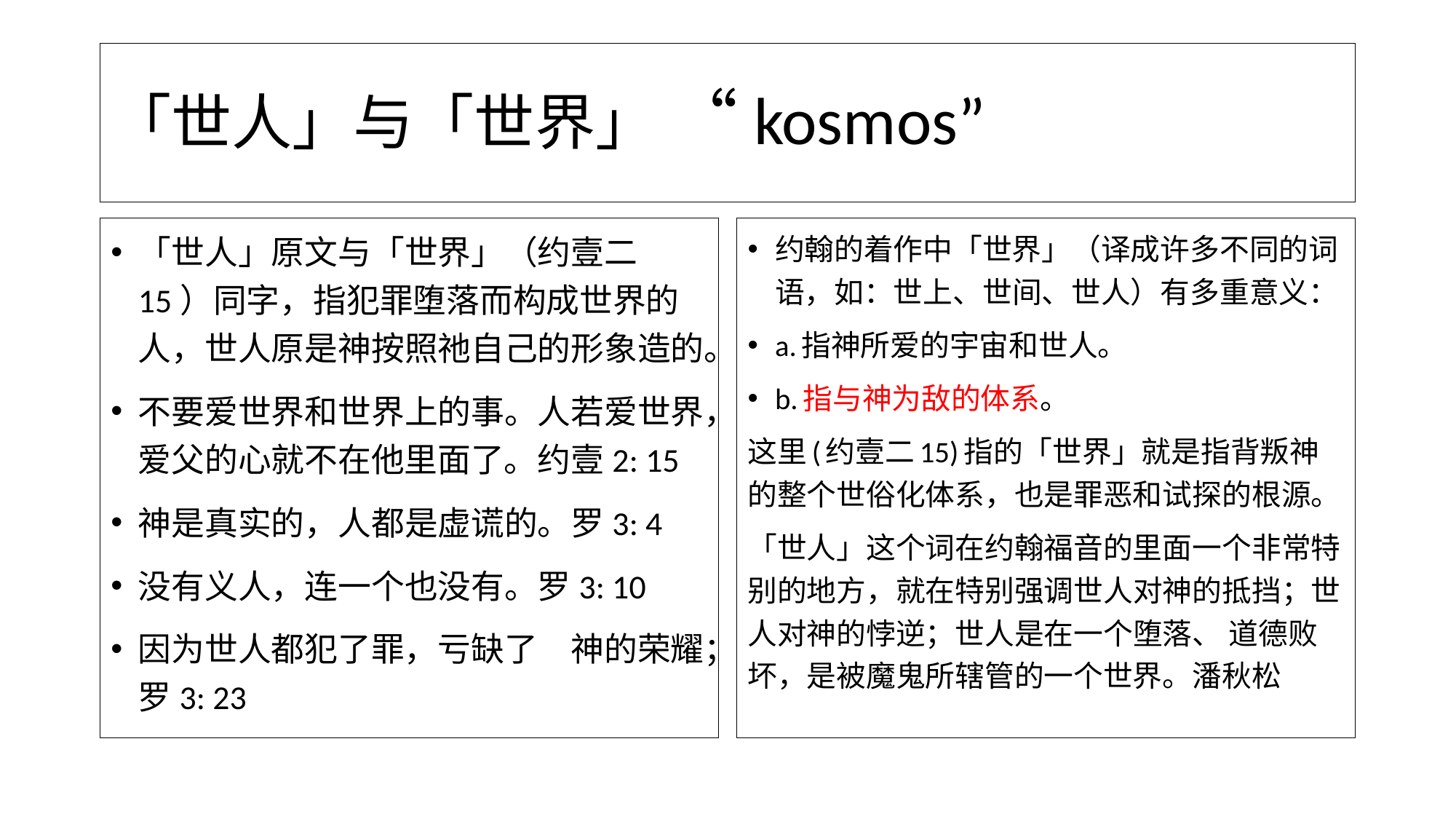

# 「世人」与「世界」 “kosmos”
「世人」原文与「世界」（约壹二15）同字，指犯罪堕落而构成世界的人，世人原是神按照祂自己的形象造的。
不要爱世界和世界上的事。人若爱世界，爱父的心就不在他里面了。约壹2: 15
神是真实的，人都是虚谎的。罗3: 4
没有义人，连一个也没有。罗3: 10
因为世人都犯了罪，亏缺了　神的荣耀；罗3: 23
约翰的着作中「世界」（译成许多不同的词语，如：世上、世间、世人）有多重意义：
a.指神所爱的宇宙和世人。
b.指与神为敌的体系。
这里(约壹二15)指的「世界」就是指背叛神的整个世俗化体系，也是罪恶和试探的根源。
「世人」这个词在约翰福音的里面一个非常特 别的地方，就在特别强调世人对神的抵挡；世人对神的悖逆；世人是在一个堕落、 道德败坏，是被魔鬼所辖管的一个世界。潘秋松